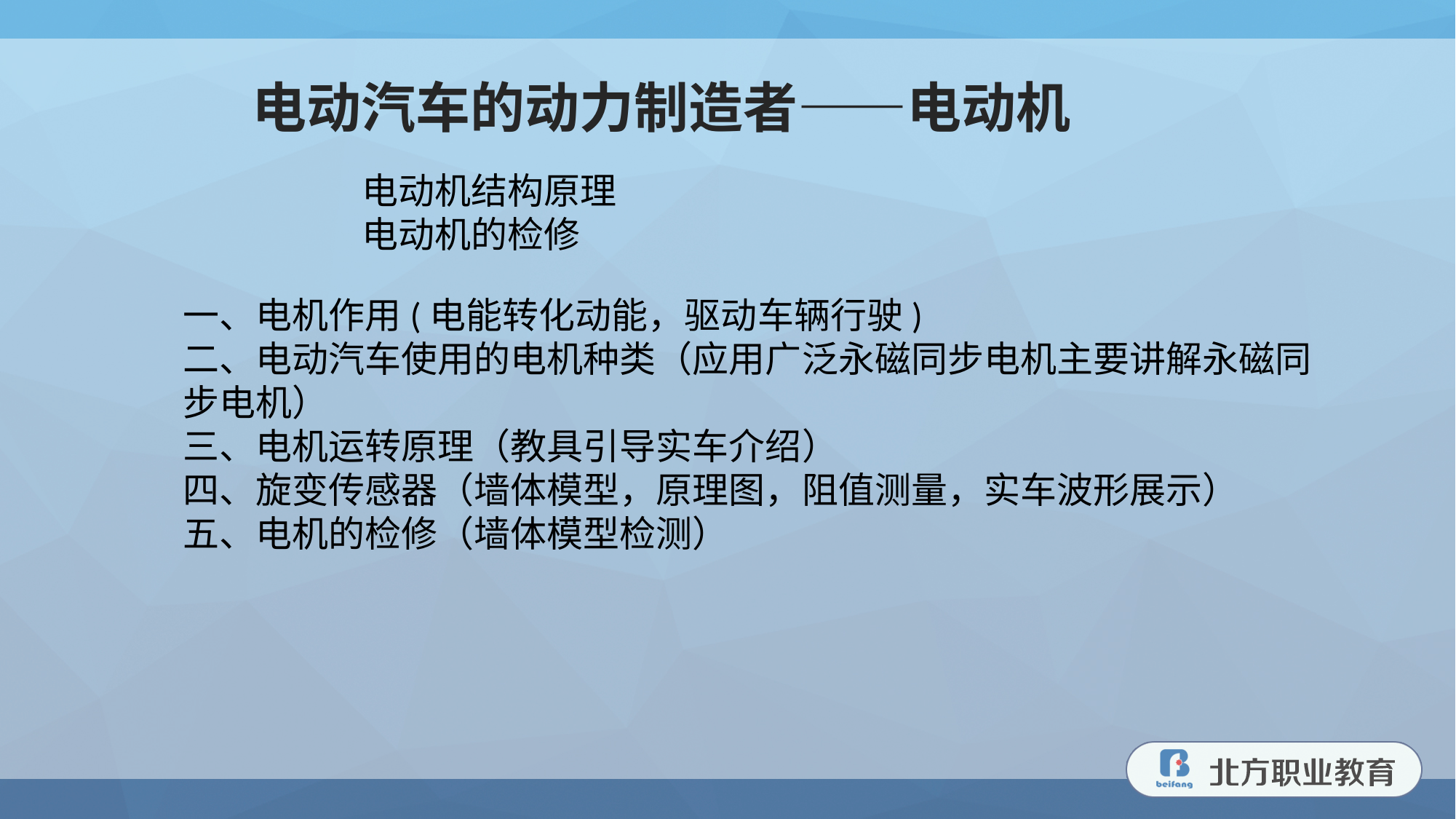

电动汽车的动力制造者——电动机
电动机结构原理
电动机的检修
一、电机作用(电能转化动能，驱动车辆行驶)
二、电动汽车使用的电机种类（应用广泛永磁同步电机主要讲解永磁同步电机）
三、电机运转原理（教具引导实车介绍）
四、旋变传感器（墙体模型，原理图，阻值测量，实车波形展示）
五、电机的检修（墙体模型检测）